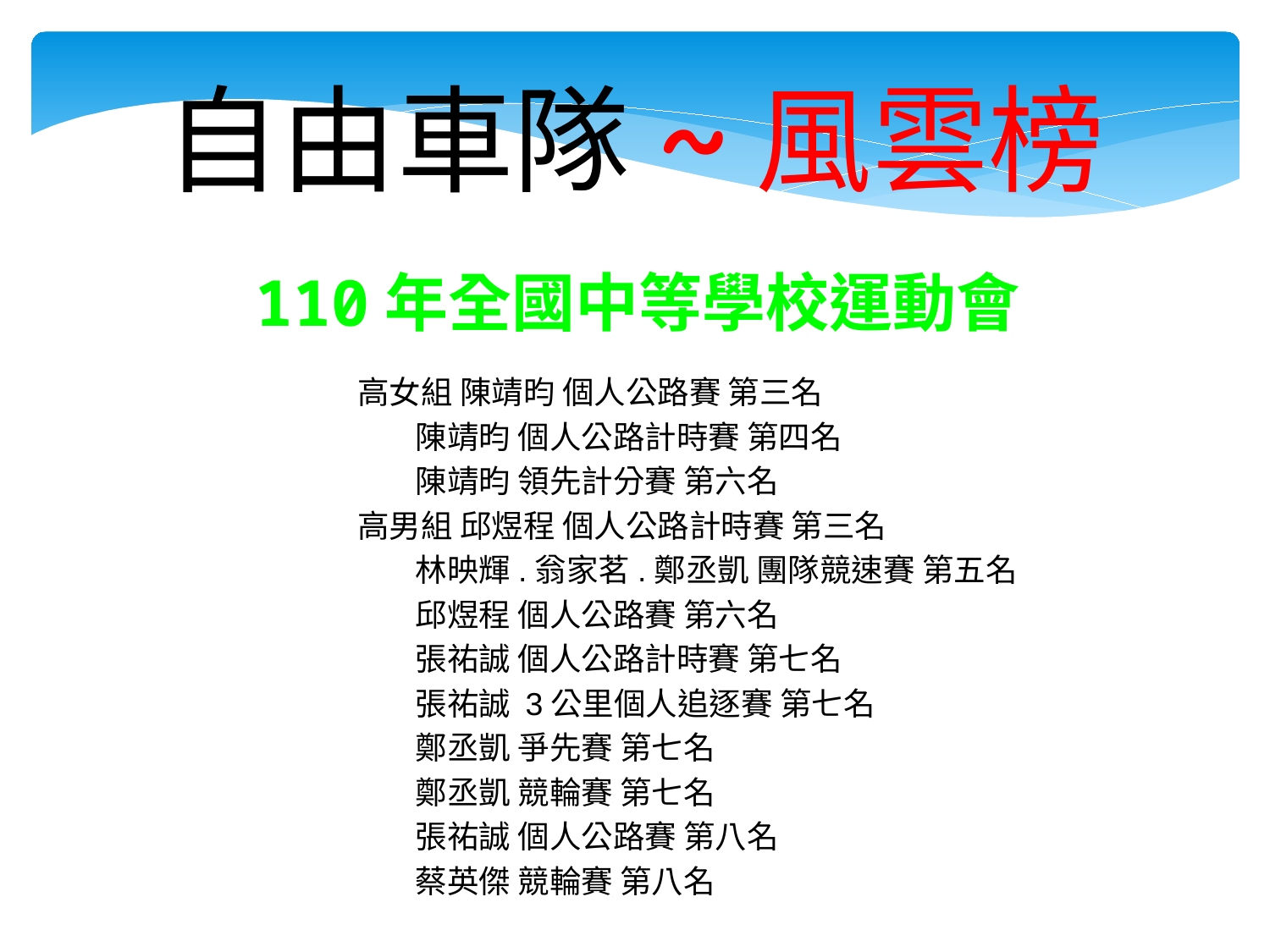

自由車隊~風雲榜
110年全國中等學校運動會

高女組 陳靖昀 個人公路賽 第三名
       陳靖昀 個人公路計時賽 第四名
       陳靖昀 領先計分賽 第六名
高男組 邱煜程 個人公路計時賽 第三名
       林映輝.翁家茗.鄭丞凱 團隊競速賽 第五名
       邱煜程 個人公路賽 第六名
       張祐誠 個人公路計時賽 第七名
       張祐誠 3公里個人追逐賽 第七名
       鄭丞凱 爭先賽 第七名
       鄭丞凱 競輪賽 第七名
       張祐誠 個人公路賽 第八名
       蔡英傑 競輪賽 第八名